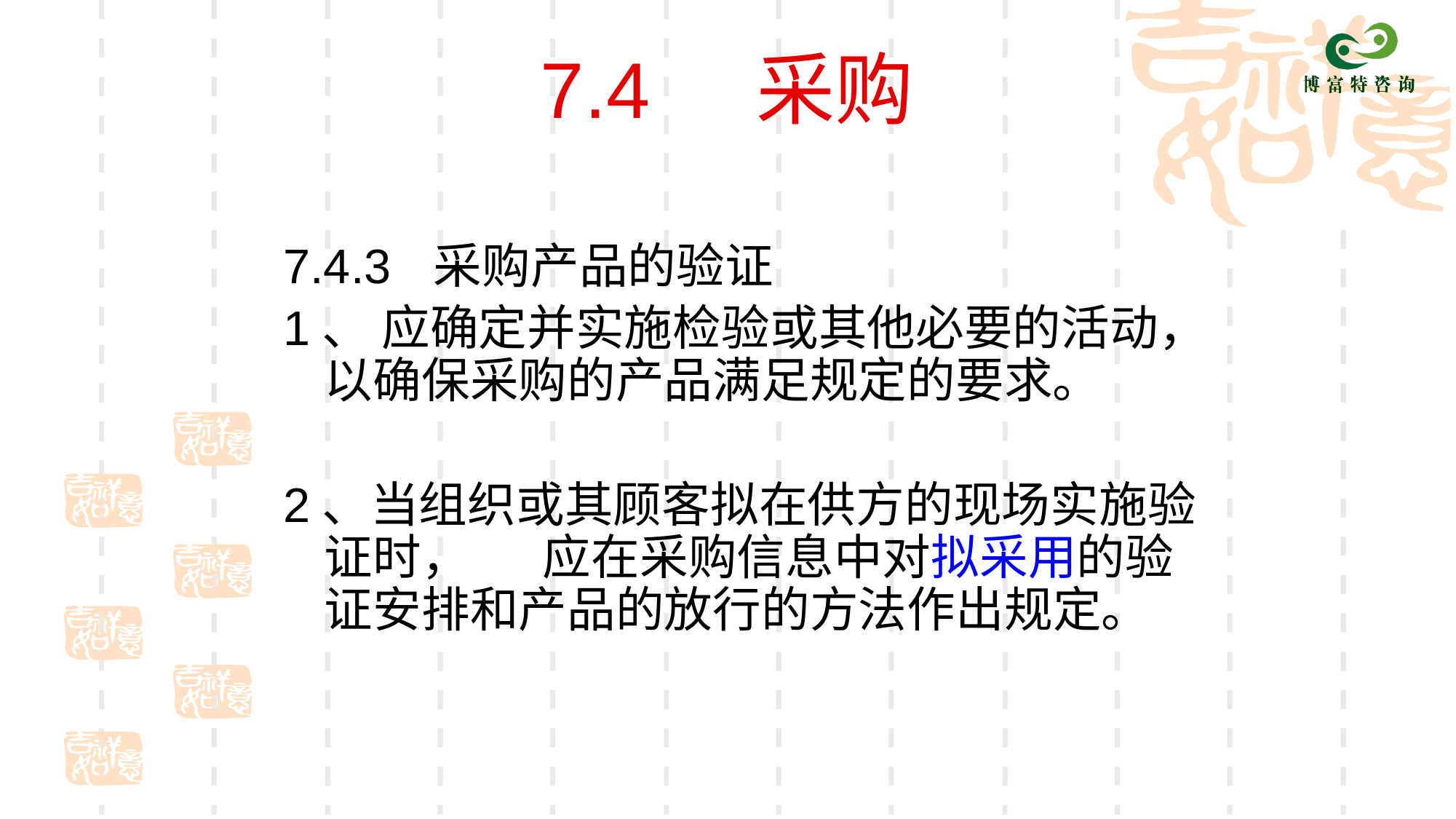

# 7.4    采购
7.4.3	采购产品的验证
1、 应确定并实施检验或其他必要的活动，以确保采购的产品满足规定的要求。

2、当组织或其顾客拟在供方的现场实施验证时，	应在采购信息中对拟采用的验证安排和产品的放行的方法作出规定。